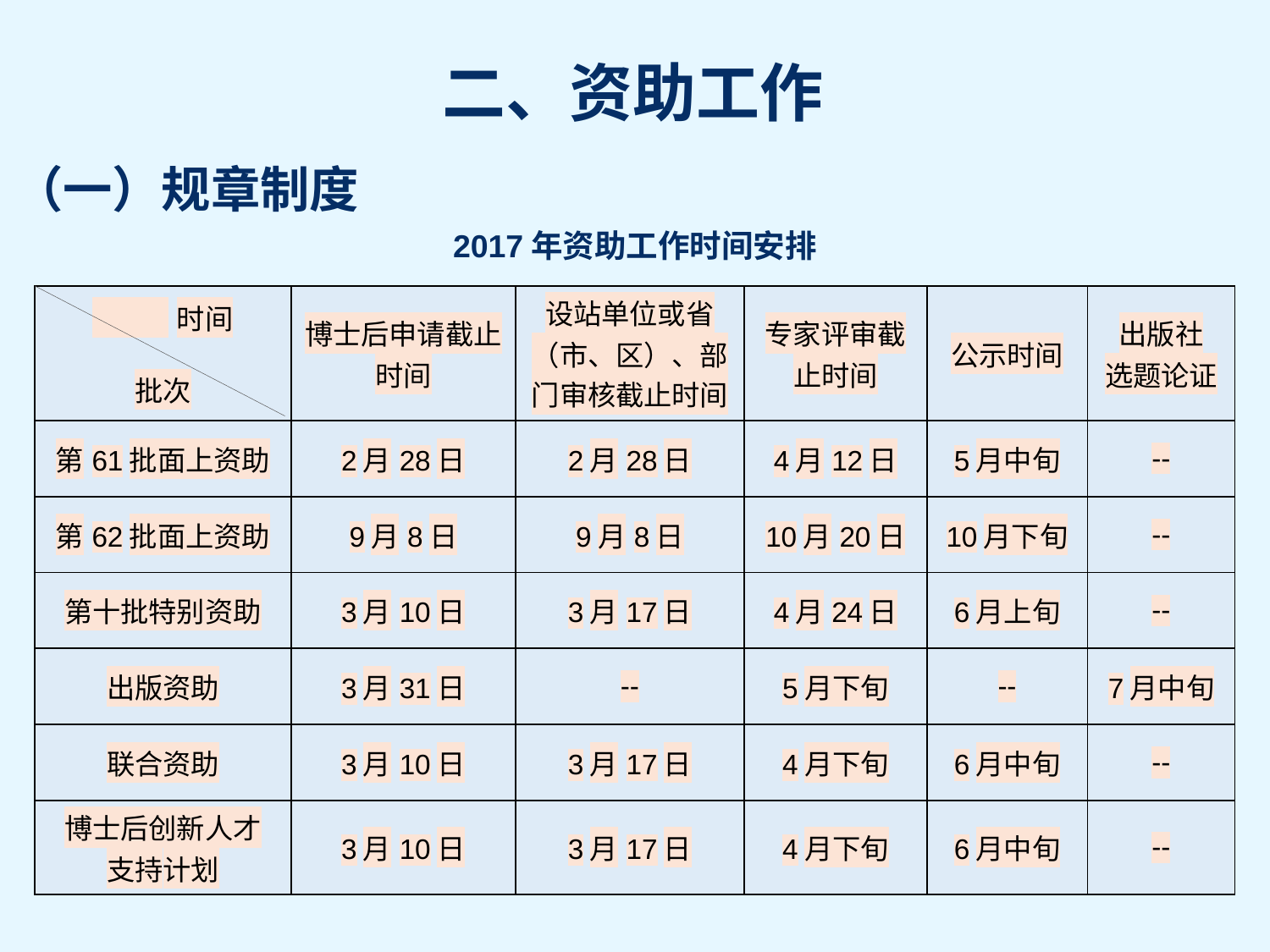

（一）规章制度
2017年资助工作时间安排
| 时间 批次 | 博士后申请截止时间 | 设站单位或省（市、区）、部门审核截止时间 | 专家评审截止时间 | 公示时间 | 出版社 选题论证 |
| --- | --- | --- | --- | --- | --- |
| 第61批面上资助 | 2月28日 | 2月28日 | 4月12日 | 5月中旬 | -- |
| 第62批面上资助 | 9月8日 | 9月8日 | 10月20日 | 10月下旬 | -- |
| 第十批特别资助 | 3月10日 | 3月17日 | 4月24日 | 6月上旬 | -- |
| 出版资助 | 3月31日 | -- | 5月下旬 | -- | 7月中旬 |
| 联合资助 | 3月10日 | 3月17日 | 4月下旬 | 6月中旬 | -- |
| 博士后创新人才 支持计划 | 3月10日 | 3月17日 | 4月下旬 | 6月中旬 | -- |